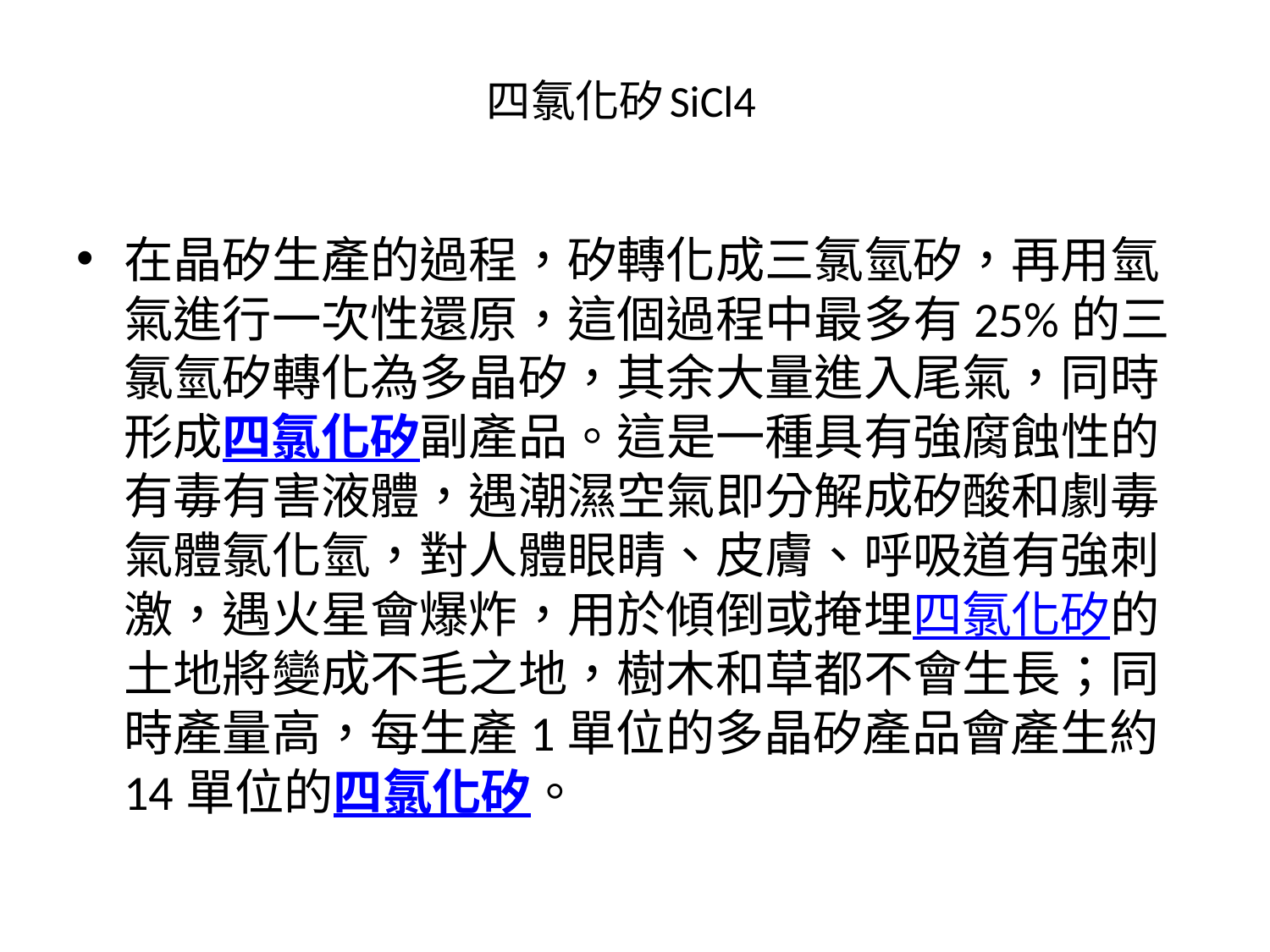

# 四氯化矽SiCl4
在晶矽生產的過程，矽轉化成三氯氫矽，再用氫氣進行一次性還原，這個過程中最多有25%的三氯氫矽轉化為多晶矽，其余大量進入尾氣，同時形成四氯化矽副產品。這是一種具有強腐蝕性的有毒有害液體，遇潮濕空氣即分解成矽酸和劇毒氣體氯化氫，對人體眼睛、皮膚、呼吸道有強刺激，遇火星會爆炸，用於傾倒或掩埋四氯化矽的土地將變成不毛之地，樹木和草都不會生長；同時產量高，每生產1單位的多晶矽產品會產生約14單位的四氯化矽。